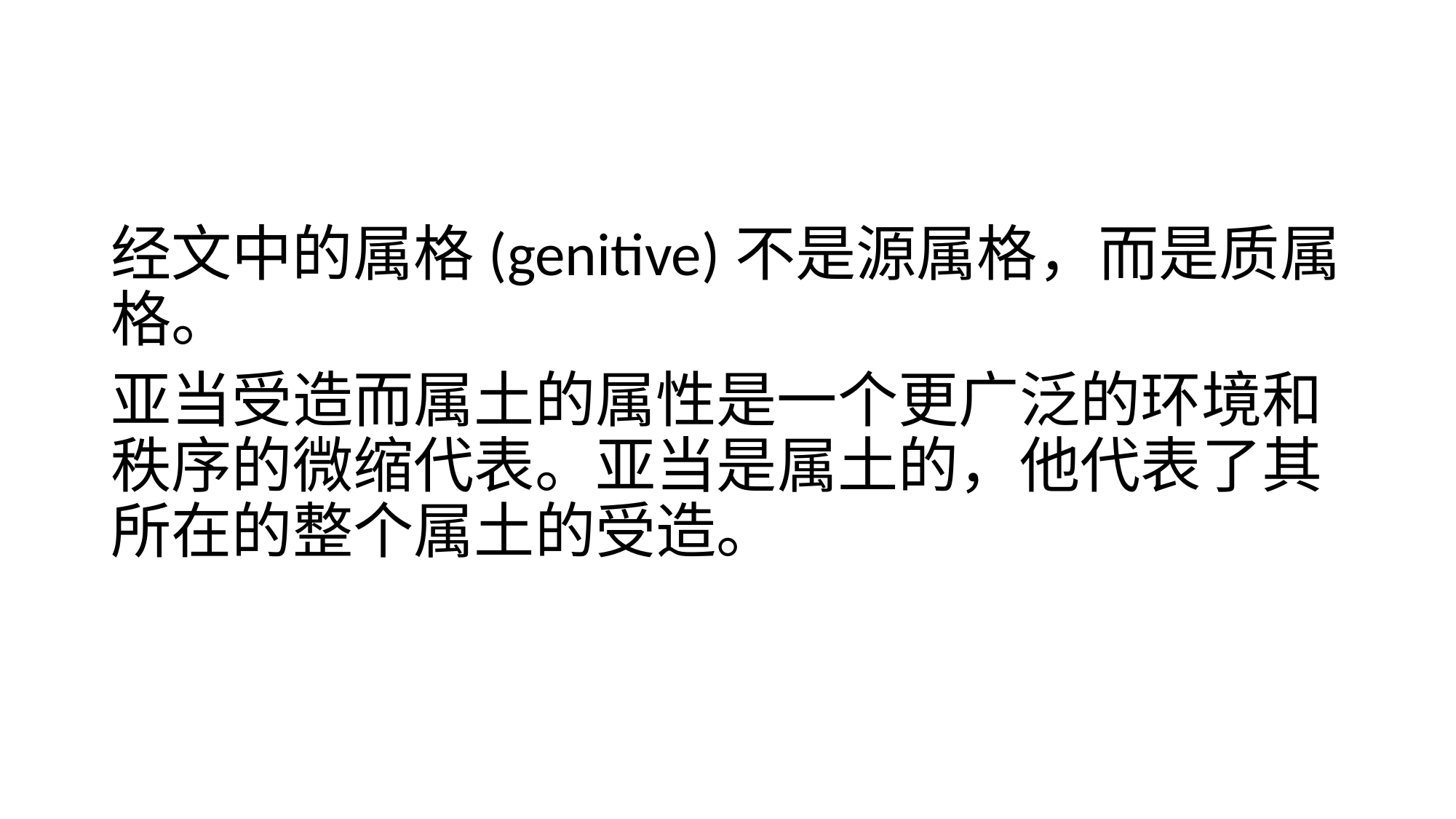

#
经文中的属格(genitive)不是源属格，而是质属格。
亚当受造而属土的属性是一个更广泛的环境和秩序的微缩代表。亚当是属土的，他代表了其所在的整个属土的受造。